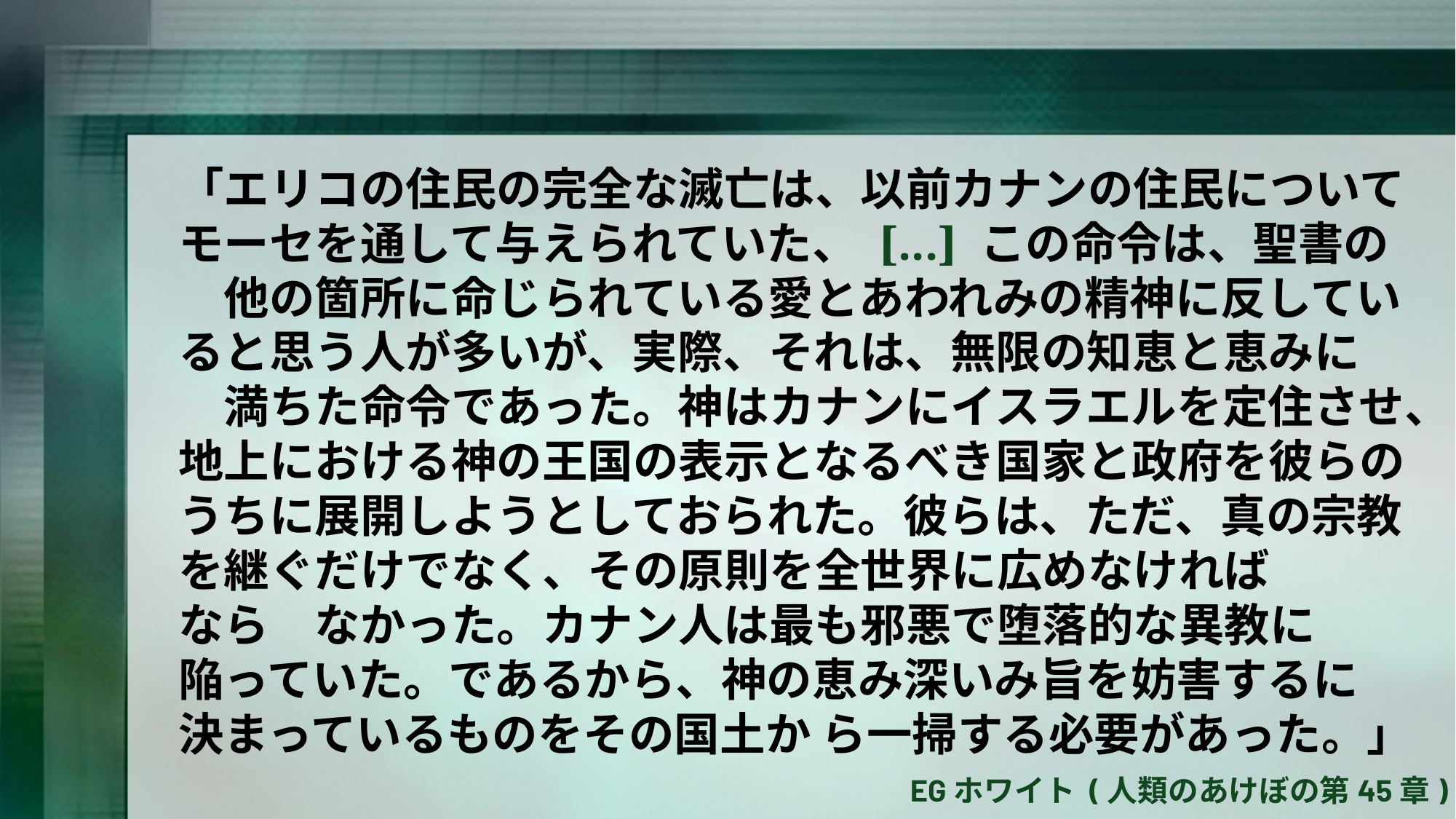

「エリコの住民の完全な滅亡は、以前カナンの住民についてモーセを通して与えられていた、 [...] この命令は、聖書の　他の箇所に命じられている愛とあわれみの精神に反していると思う人が多いが、実際、それは、無限の知恵と恵みに　　満ちた命令であった。神はカナンにイスラエルを定住させ、地上における神の王国の表示となるべき国家と政府を彼らのうちに展開しようとしておられた。彼らは、ただ、真の宗教を継ぐだけでなく、その原則を全世界に広めなければ　　　なら　なかった。カナン人は最も邪悪で堕落的な異教に　　陥っていた。であるから、神の恵み深いみ旨を妨害するに　決まっているものをその国土か ら一掃する必要があった。」
EGホワイト (人類のあけぼの第45章)